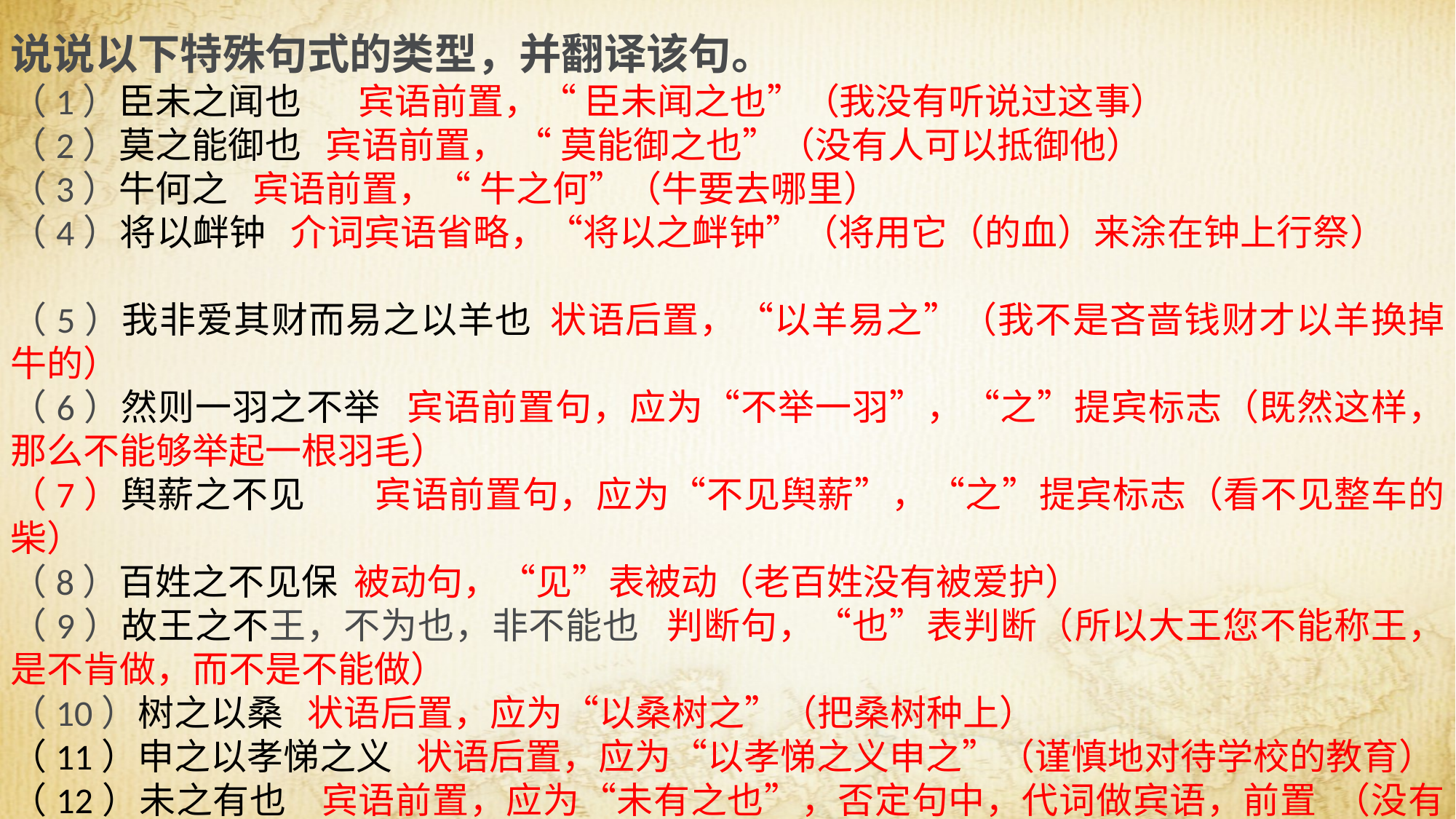

说说以下特殊句式的类型，并翻译该句。
（1）臣未之闻也       宾语前置，“ 臣未闻之也”（我没有听说过这事）
（2）莫之能御也   宾语前置， “ 莫能御之也”（没有人可以抵御他）
（3）牛何之   宾语前置，“ 牛之何”（牛要去哪里）
（4）将以衅钟   介词宾语省略，“将以之衅钟”（将用它（的血）来涂在钟上行祭）
（5）我非爱其财而易之以羊也  状语后置，“以羊易之”（我不是吝啬钱财才以羊换掉牛的）
（6）然则一羽之不举   宾语前置句，应为“不举一羽”，“之”提宾标志（既然这样，那么不能够举起一根羽毛）
（7）舆薪之不见        宾语前置句，应为“不见舆薪”，“之”提宾标志（看不见整车的柴）
（8）百姓之不见保  被动句，“见”表被动（老百姓没有被爱护）
（9）故王之不王，不为也，非不能也   判断句，“也”表判断（所以大王您不能称王，是不肯做，而不是不能做）
（10）树之以桑   状语后置，应为“以桑树之”（把桑树种上）
（11）申之以孝悌之义   状语后置，应为“以孝悌之义申之”（谨慎地对待学校的教育）
（12）未之有也    宾语前置，应为“未有之也”，否定句中，代词做宾语，前置  （没有这样的事）